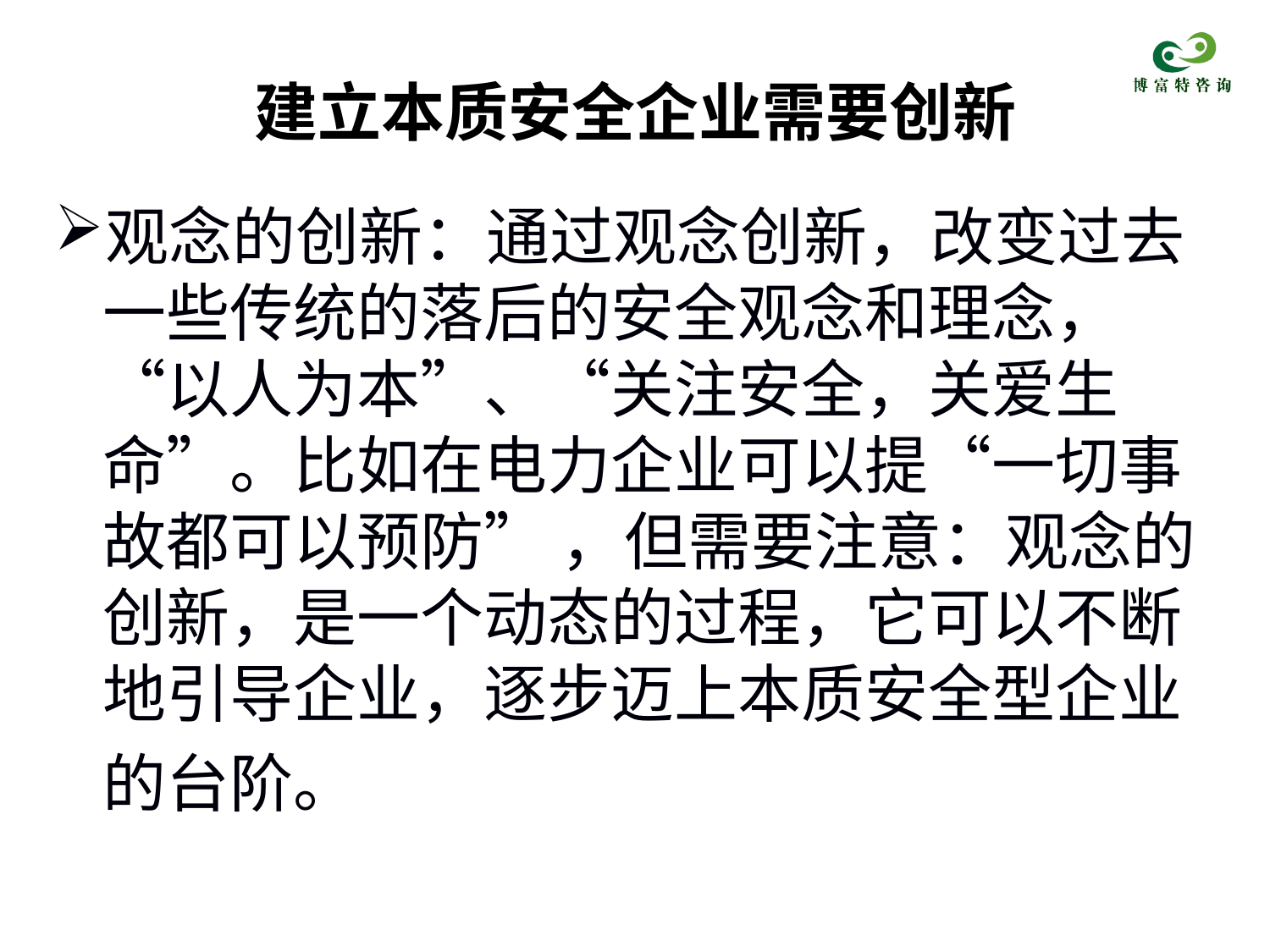

# 建立本质安全企业需要创新
观念的创新：通过观念创新，改变过去一些传统的落后的安全观念和理念，“以人为本”、“关注安全，关爱生命”。比如在电力企业可以提“一切事故都可以预防” ，但需要注意：观念的创新，是一个动态的过程，它可以不断地引导企业，逐步迈上本质安全型企业的台阶。